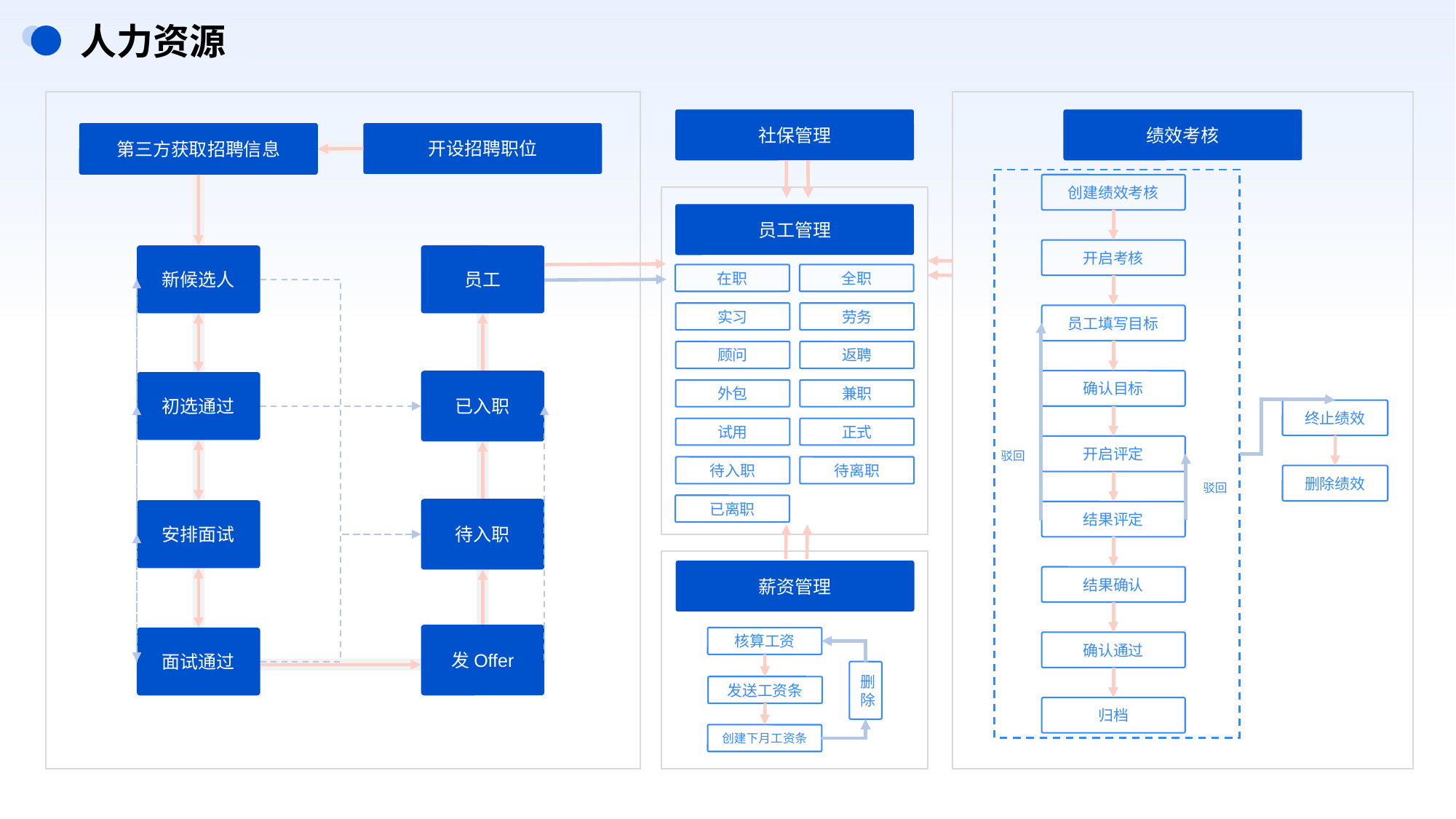

人力资源

社保管理
绩效考核
第三方获取招聘信息
开设招聘职位

创建绩效考核

员工管理
开启考核
新候选人
员工
在职
全职
实习
劳务
员工填写目标
顾问
返聘
已入职
确认目标
初选通过
外包
兼职
终止绩效

试用
正式
开启评定
驳回
待入职
待离职

删除绩效
驳回
已离职
待入职
安排面试
结果评定

薪资管理
结果确认
发Offer
面试通过
核算工资
删除
发送工资条
创建下月工资条
确认通过

归档